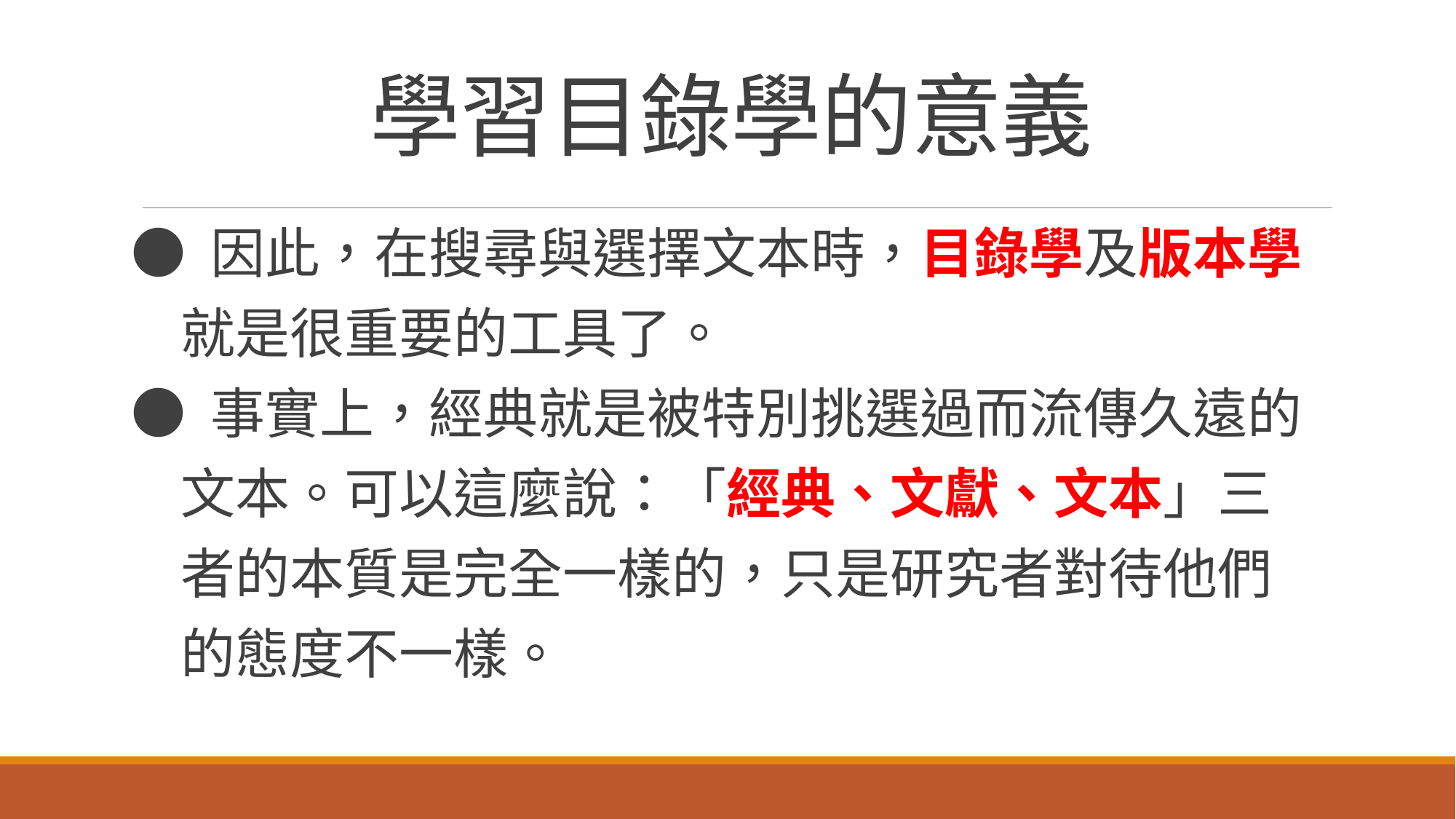

# 學習目錄學的意義
● 因此，在搜尋與選擇文本時，目錄學及版本學
   就是很重要的工具了。
● 事實上，經典就是被特別挑選過而流傳久遠的
   文本。可以這麼說：「經典、文獻、文本」三
   者的本質是完全一樣的，只是研究者對待他們
   的態度不一樣。